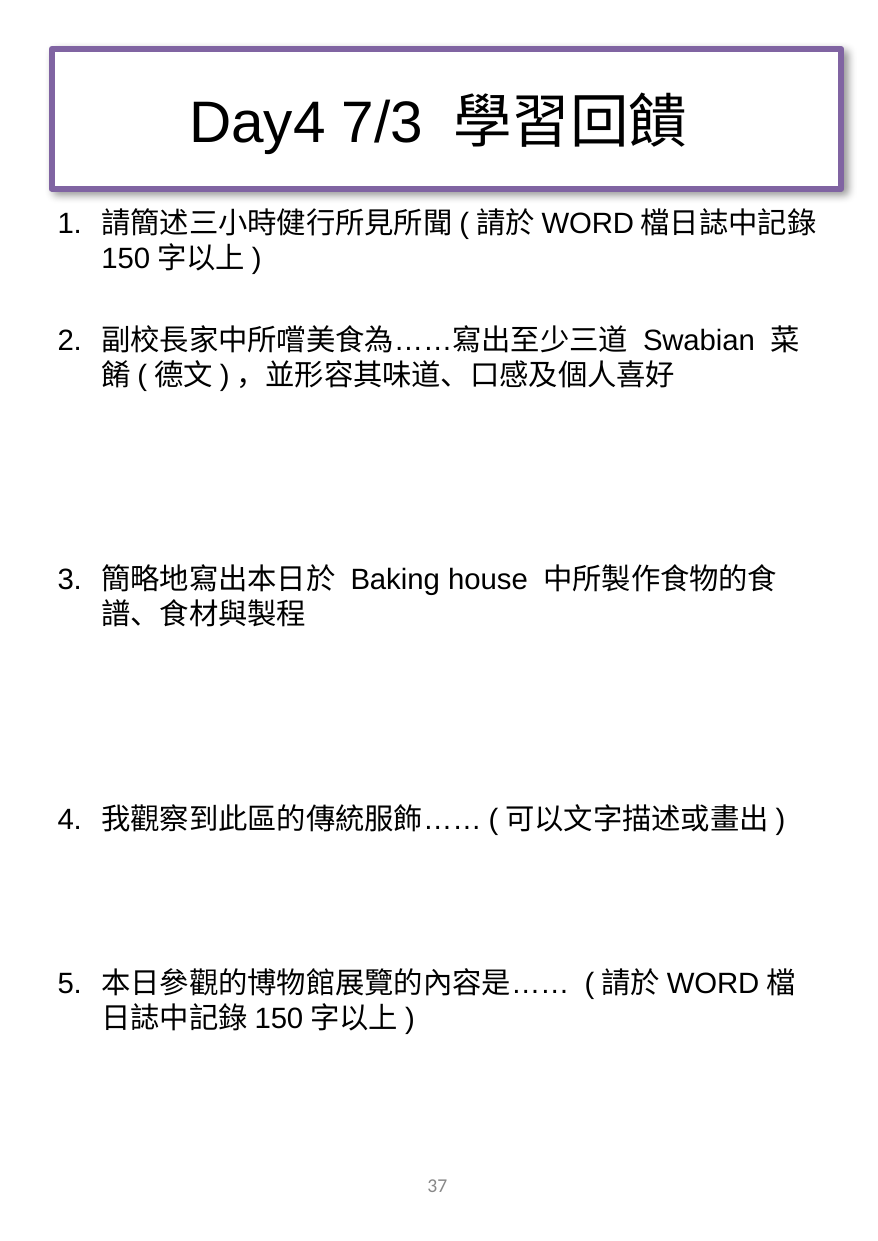

# Day4 7/3 學習回饋
請簡述三小時健行所見所聞(請於WORD檔日誌中記錄150字以上)

副校長家中所嚐美食為……寫出至少三道 Swabian 菜餚(德文)，並形容其味道、口感及個人喜好

簡略地寫出本日於 Baking house 中所製作食物的食譜、食材與製程

我觀察到此區的傳統服飾……(可以文字描述或畫出)

本日參觀的博物館展覽的內容是…… (請於WORD檔日誌中記錄150字以上)
37